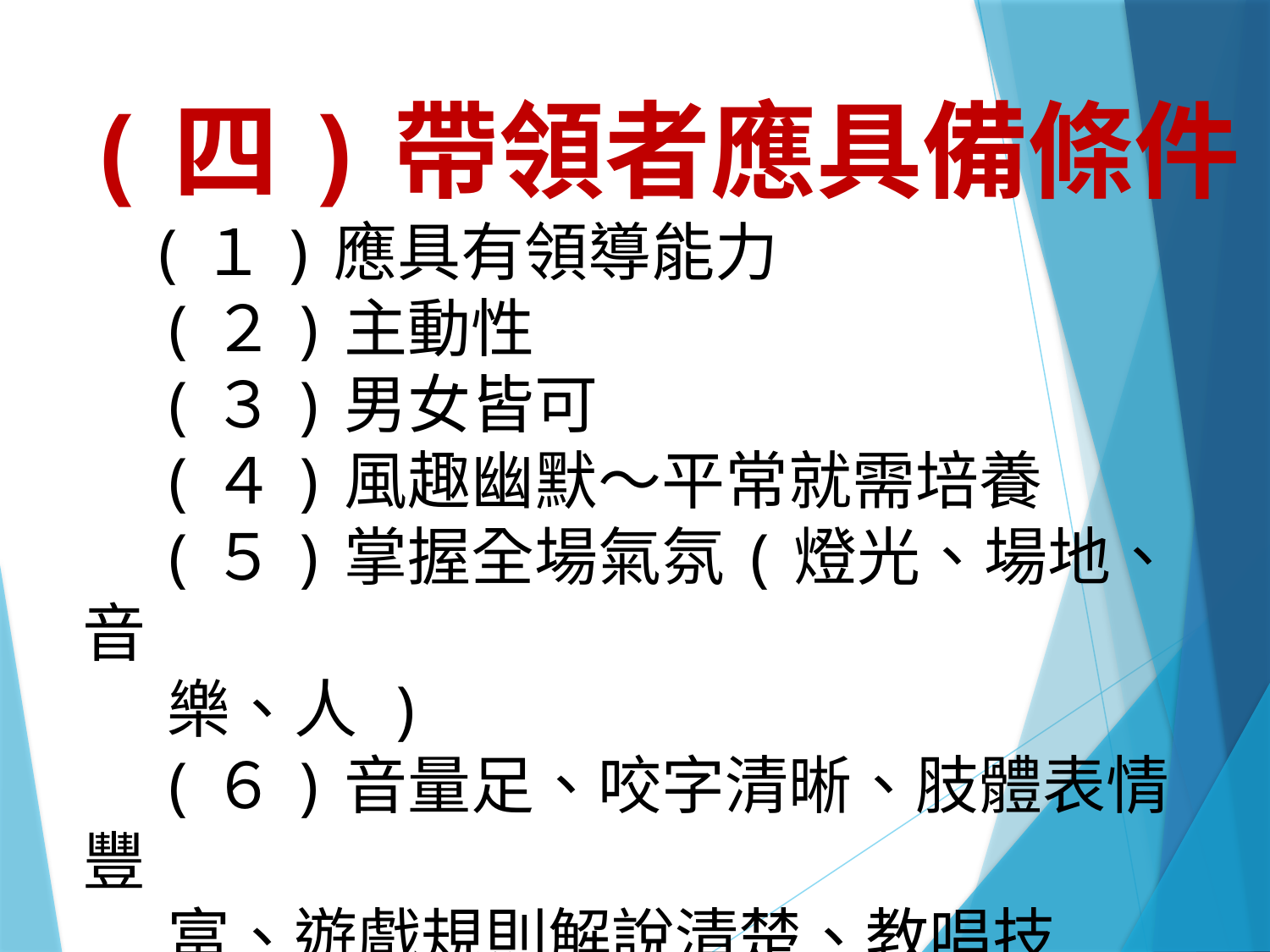

(四)帶領者應具備條件
    (１)應具有領導能力
  (２)主動性
  (３)男女皆可
  (４)風趣幽默～平常就需培養
  (５)掌握全場氣氛(燈光、場地、音
      樂、人 )
  (６)音量足、咬字清晰、肢體表情豐
      富、遊戲規則解說清楚、教唱技
      巧良好